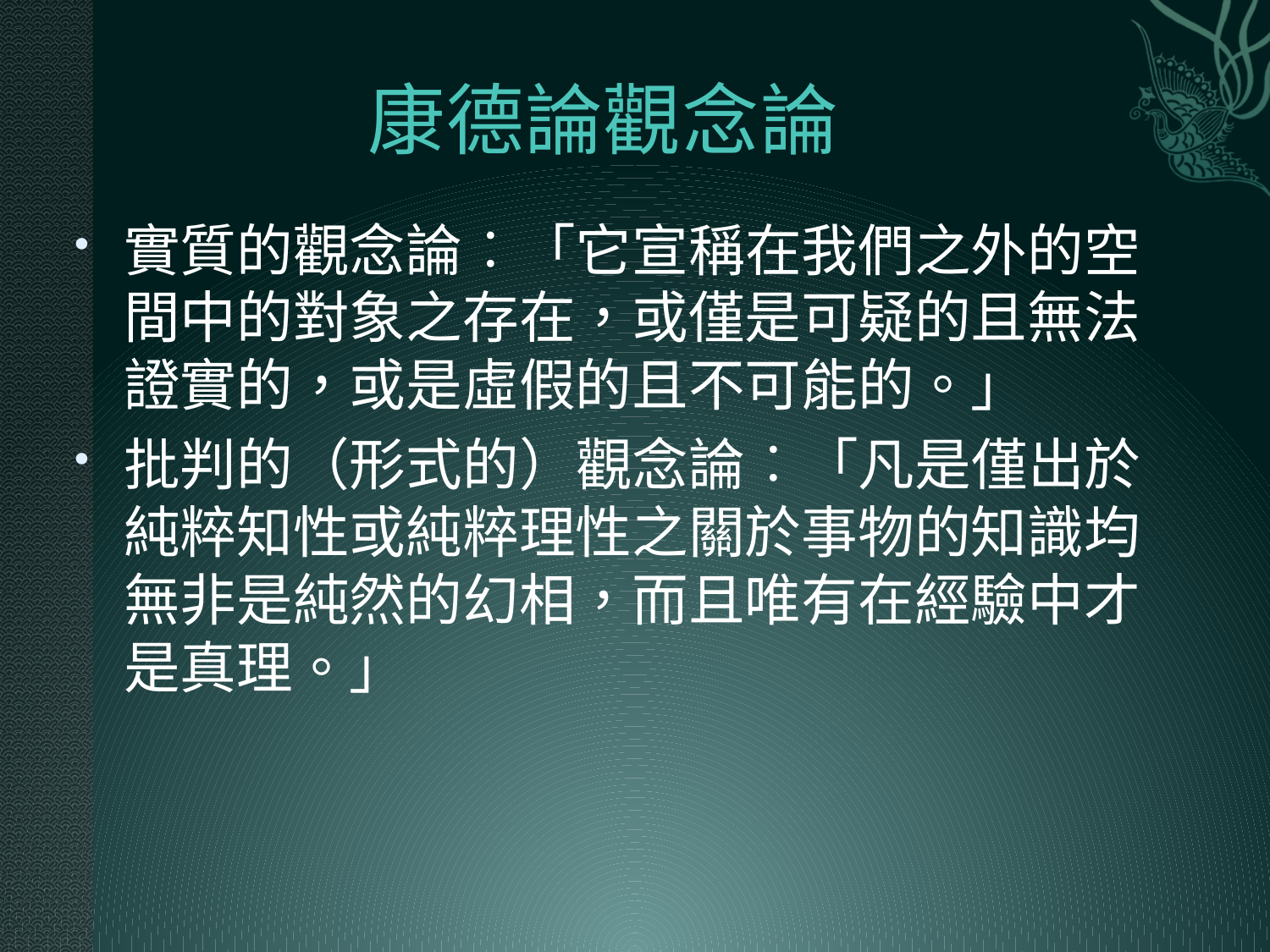

# 康德論觀念論
實質的觀念論︰「它宣稱在我們之外的空間中的對象之存在，或僅是可疑的且無法證實的，或是虛假的且不可能的。」
批判的（形式的）觀念論︰「凡是僅出於純粹知性或純粹理性之關於事物的知識均無非是純然的幻相，而且唯有在經驗中才是真理。」